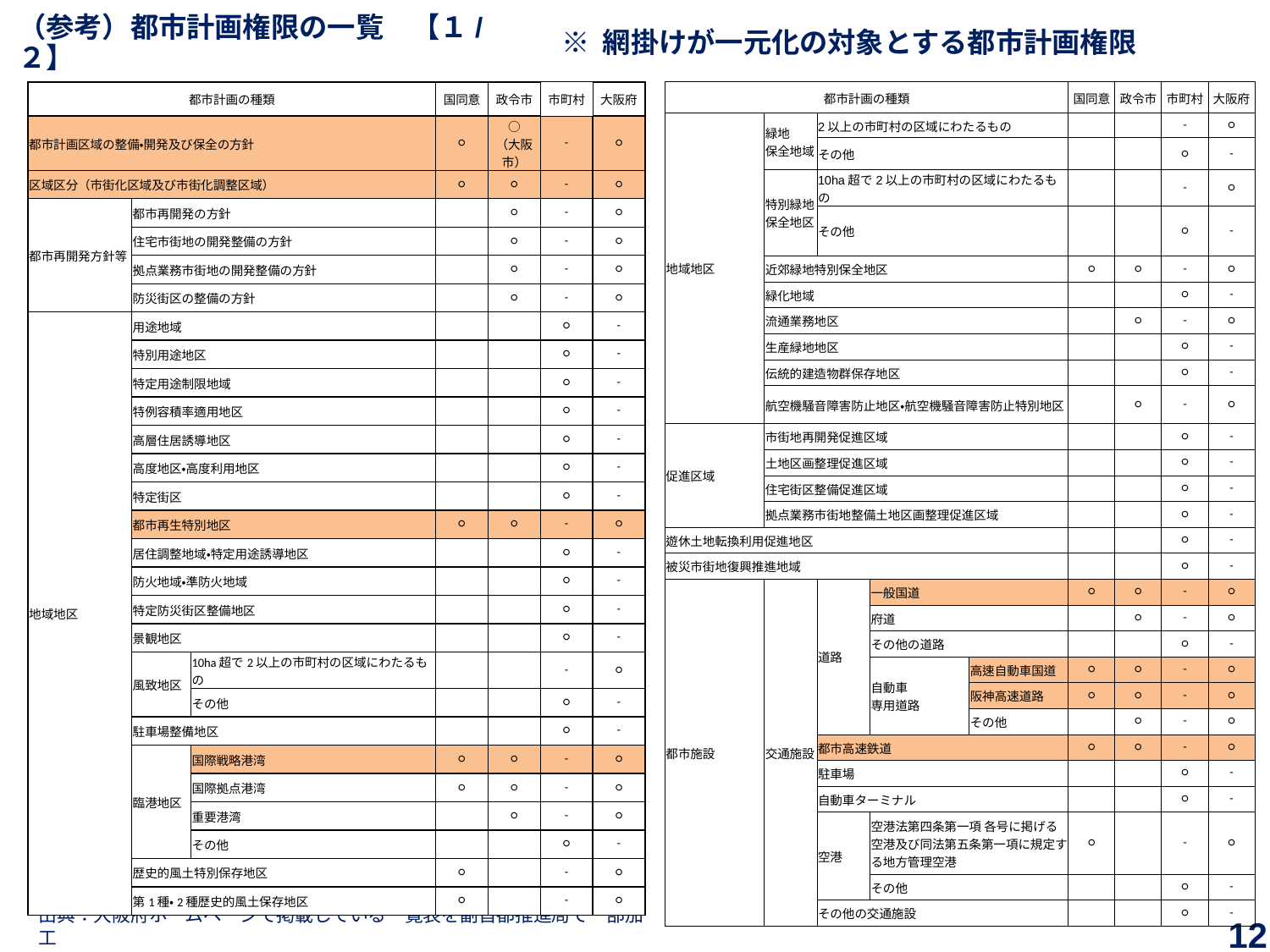

（参考）都市計画権限の一覧　【１/２】
※ 網掛けが一元化の対象とする都市計画権限
| 都市計画の種類 |  |  | 国同意 | 政令市 | 市町村 | 大阪府 |
| --- | --- | --- | --- | --- | --- | --- |
| 都市計画区域の整備・開発及び保全の方針 |  |  | ○ | ○ （大阪市） | - | ○ |
| 区域区分（市街化区域及び市街化調整区域） |  |  | ○ | ○ | - | ○ |
| 都市再開発方針等 | 都市再開発の方針 |  |  | ○ | - | ○ |
|  | 住宅市街地の開発整備の方針 |  |  | ○ | - | ○ |
|  | 拠点業務市街地の開発整備の方針 |  |  | ○ | - | ○ |
|  | 防災街区の整備の方針 |  |  | ○ | - | ○ |
| 地域地区 | 用途地域 |  |  |  | ○ | - |
|  | 特別用途地区 |  |  |  | ○ | - |
|  | 特定用途制限地域 |  |  |  | ○ | - |
|  | 特例容積率適用地区 |  |  |  | ○ | - |
|  | 高層住居誘導地区 |  |  |  | ○ | - |
|  | 高度地区・高度利用地区 |  |  |  | ○ | - |
|  | 特定街区 |  |  |  | ○ | - |
|  | 都市再生特別地区 |  | ○ | ○ | - | ○ |
|  | 居住調整地域・特定用途誘導地区 |  |  |  | ○ | - |
|  | 防火地域・準防火地域 |  |  |  | ○ | - |
|  | 特定防災街区整備地区 |  |  |  | ○ | - |
|  | 景観地区 |  |  |  | ○ | - |
|  | 風致地区 | 10ha超で2以上の市町村の区域にわたるもの |  |  | - | ○ |
|  |  | その他 |  |  | ○ | - |
|  | 駐車場整備地区 |  |  |  | ○ | - |
|  | 臨港地区 | 国際戦略港湾 | ○ | ○ | - | ○ |
|  |  | 国際拠点港湾 | ○ | ○ | - | ○ |
|  |  | 重要港湾 |  | ○ | - | ○ |
|  |  | その他 |  |  | ○ | - |
|  | 歴史的風土特別保存地区 |  | ○ |  | - | ○ |
|  | 第1種・2種歴史的風土保存地区 |  | ○ |  | - | ○ |
| 都市計画の種類 |  |  |  |  | 国同意 | 政令市 | 市町村 | 大阪府 |
| --- | --- | --- | --- | --- | --- | --- | --- | --- |
| 地域地区 | 緑地 保全地域 | 2以上の市町村の区域にわたるもの |  |  |  |  | - | ○ |
|  |  | その他 |  |  |  |  | ○ | - |
|  | 特別緑地 保全地区 | 10ha超で2以上の市町村の区域にわたるもの |  |  |  |  | - | ○ |
|  |  | その他 |  |  |  |  | ○ | - |
|  | 近郊緑地特別保全地区 |  |  |  | ○ | ○ | - | ○ |
|  | 緑化地域 |  |  |  |  |  | ○ | - |
|  | 流通業務地区 |  |  |  |  | ○ | - | ○ |
|  | 生産緑地地区 |  |  |  |  |  | ○ | - |
|  | 伝統的建造物群保存地区 |  |  |  |  |  | ○ | - |
|  | 航空機騒音障害防止地区・航空機騒音障害防止特別地区 |  |  |  |  | ○ | - | ○ |
| 促進区域 | 市街地再開発促進区域 |  |  |  |  |  | ○ | - |
|  | 土地区画整理促進区域 |  |  |  |  |  | ○ | - |
|  | 住宅街区整備促進区域 |  |  |  |  |  | ○ | - |
|  | 拠点業務市街地整備土地区画整理促進区域 |  |  |  |  |  | ○ | - |
| 遊休土地転換利用促進地区 |  |  |  |  |  |  | ○ | - |
| 被災市街地復興推進地域 |  |  |  |  |  |  | ○ | - |
| 都市施設 | 交通施設 | 道路 | 一般国道 |  | ○ | ○ | - | ○ |
|  |  |  | 府道 |  |  | ○ | - | ○ |
|  |  |  | その他の道路 |  |  |  | ○ | - |
|  |  |  | 自動車 専用道路 | 高速自動車国道 | ○ | ○ | - | ○ |
|  |  |  |  | 阪神高速道路 | ○ | ○ | - | ○ |
|  |  |  |  | その他 |  | ○ | - | ○ |
|  |  | 都市高速鉄道 |  |  | ○ | ○ | - | ○ |
|  |  | 駐車場 |  |  |  |  | ○ | - |
|  |  | 自動車ターミナル |  |  |  |  | ○ | - |
|  |  | 空港 | 空港法第四条第一項 各号に掲げる空港及び同法第五条第一項に規定する地方管理空港 |  | ○ |  | - | ○ |
|  |  |  | その他 |  |  |  | ○ | - |
|  |  | その他の交通施設 |  |  |  |  | ○ | - |
12
出典：大阪府ホームページで掲載している一覧表を副首都推進局で一部加工